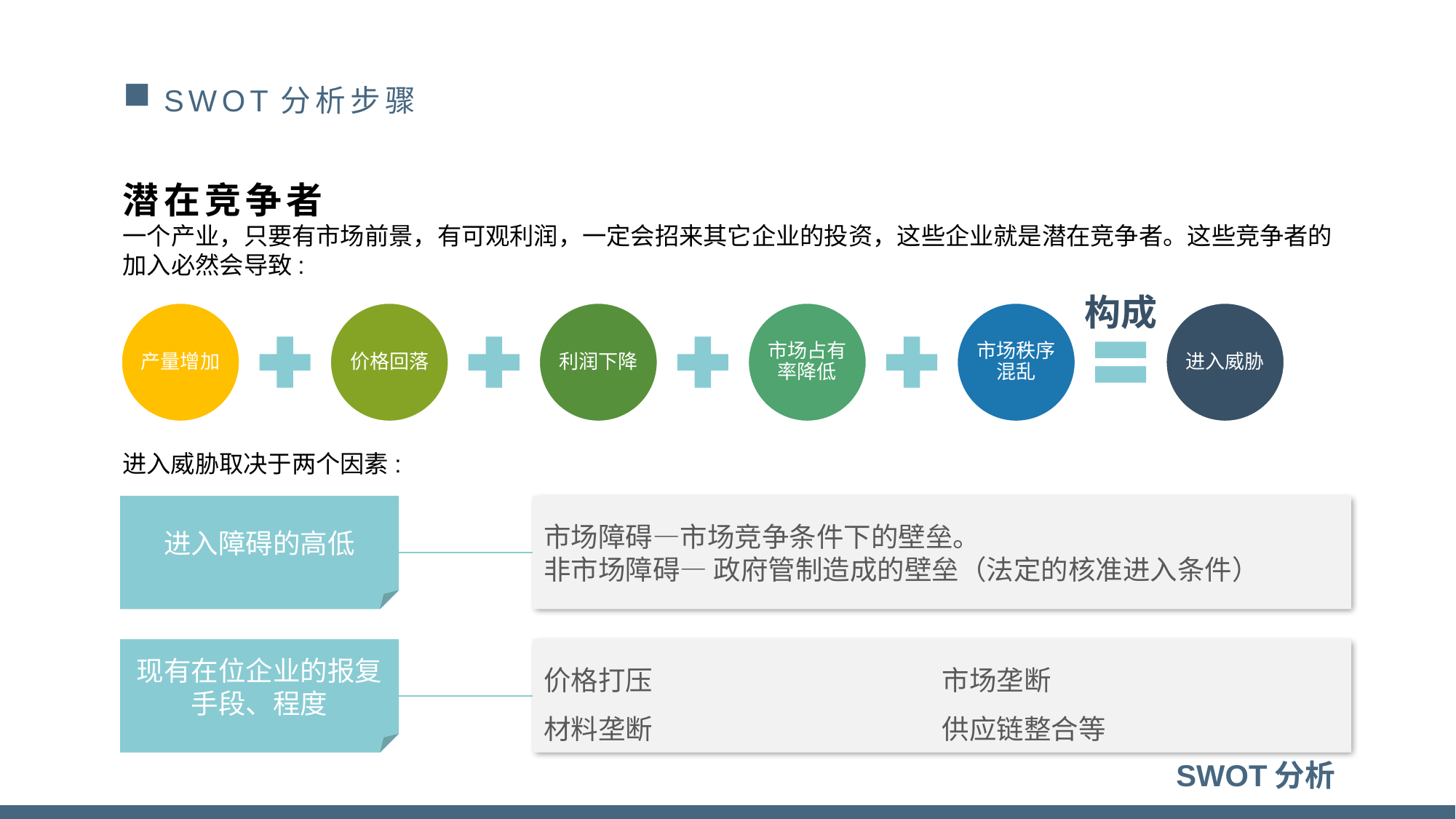

# SWOT分析步骤
潜在竞争者
一个产业，只要有市场前景，有可观利润，一定会招来其它企业的投资，这些企业就是潜在竞争者。这些竞争者的加入必然会导致:
产量增加

价格回落

利润下降

市场占有率降低

市场秩序混乱

进入威胁
构成
进入威胁取决于两个因素:
进入障碍的高低
市场障碍—市场竞争条件下的壁垒。
非市场障碍— 政府管制造成的壁垒（法定的核准进入条件）
现有在位企业的报复手段、程度
价格打压
材料垄断
市场垄断
供应链整合等